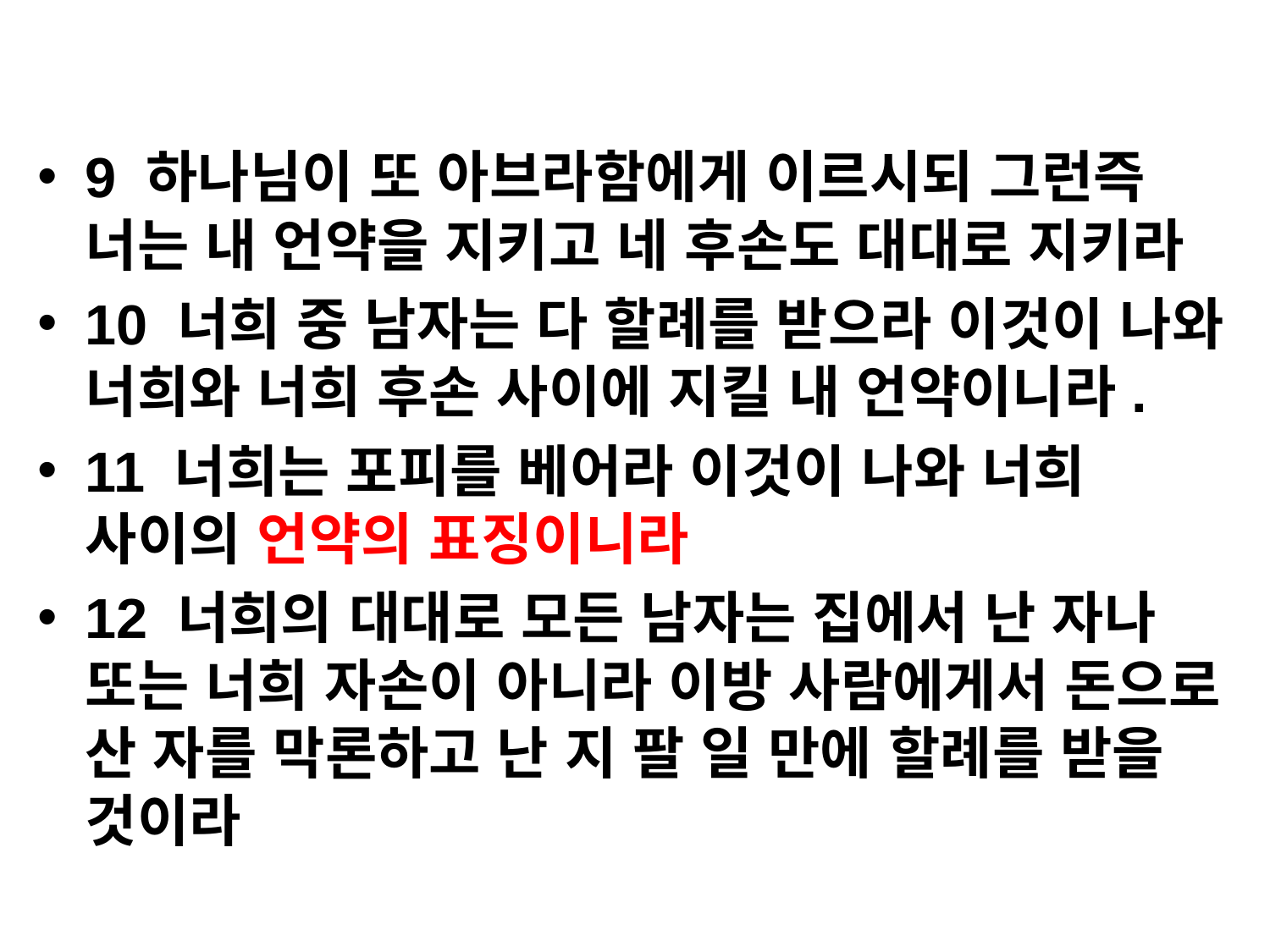

9 하나님이 또 아브라함에게 이르시되 그런즉 너는 내 언약을 지키고 네 후손도 대대로 지키라
10 너희 중 남자는 다 할례를 받으라 이것이 나와 너희와 너희 후손 사이에 지킬 내 언약이니라.
11 너희는 포피를 베어라 이것이 나와 너희 사이의 언약의 표징이니라
12 너희의 대대로 모든 남자는 집에서 난 자나 또는 너희 자손이 아니라 이방 사람에게서 돈으로 산 자를 막론하고 난 지 팔 일 만에 할례를 받을 것이라